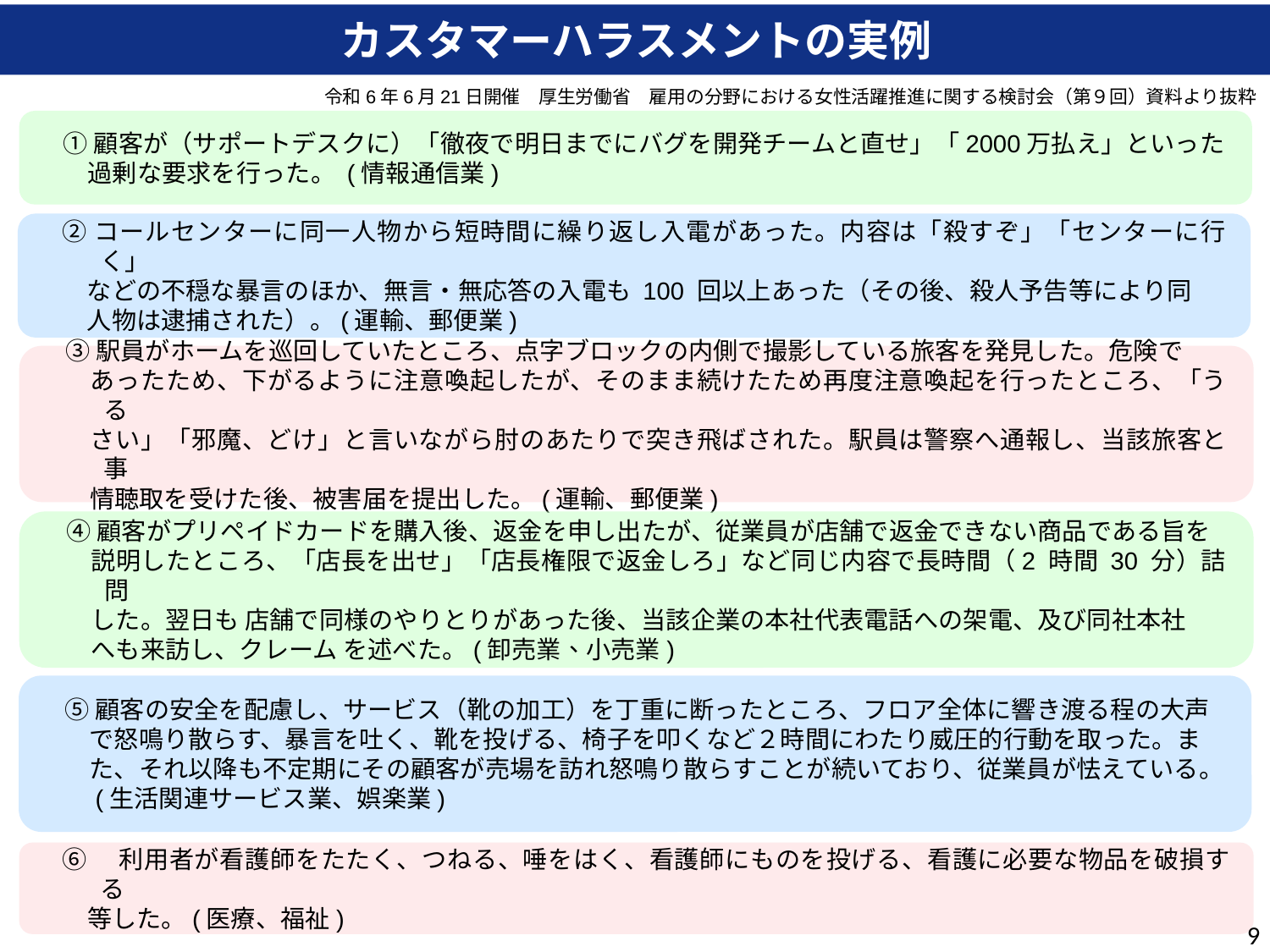

カスタマーハラスメントの実例

令和6年6月21日開催　厚生労働省　雇用の分野における女性活躍推進に関する検討会（第９回）資料より抜粋
①顧客が（サポートデスクに）「徹夜で明日までにバグを開発チームと直せ」「2000万払え」といった
　過剰な要求を行った。 (情報通信業)
②コールセンターに同一人物から短時間に繰り返し入電があった。内容は「殺すぞ」「センターに行く」
　などの不穏な暴言のほか、無言・無応答の入電も 100 回以上あった（その後、殺人予告等により同
　人物は逮捕された）。(運輸、郵便業)
③駅員がホームを巡回していたところ、点字ブロックの内側で撮影している旅客を発見した。危険で
　あったため、下がるように注意喚起したが、そのまま続けたため再度注意喚起を行ったところ、「うる
　さい」「邪魔、どけ」と言いながら肘のあたりで突き飛ばされた。駅員は警察へ通報し、当該旅客と事
　情聴取を受けた後、被害届を提出した。(運輸、郵便業)
④顧客がプリペイドカードを購入後、返金を申し出たが、従業員が店舗で返金できない商品である旨を
　説明したところ、「店長を出せ」「店長権限で返金しろ」など同じ内容で長時間（2 時間 30 分）詰問
　した。翌日も 店舗で同様のやりとりがあった後、当該企業の本社代表電話への架電、及び同社本社
　へも来訪し、クレーム を述べた。(卸売業、小売業)
⑤顧客の安全を配慮し、サービス（靴の加工）を丁重に断ったところ、フロア全体に響き渡る程の大声
　で怒鳴り散らす、暴言を吐く、靴を投げる、椅子を叩くなど２時間にわたり威圧的行動を取った。ま
　た、それ以降も不定期にその顧客が売場を訪れ怒鳴り散らすことが続いており、従業員が怯えている。
　(生活関連サービス業、娯楽業)
⑥　利用者が看護師をたたく、つねる、唾をはく、看護師にものを投げる、看護に必要な物品を破損する
　等した。(医療、福祉)
9